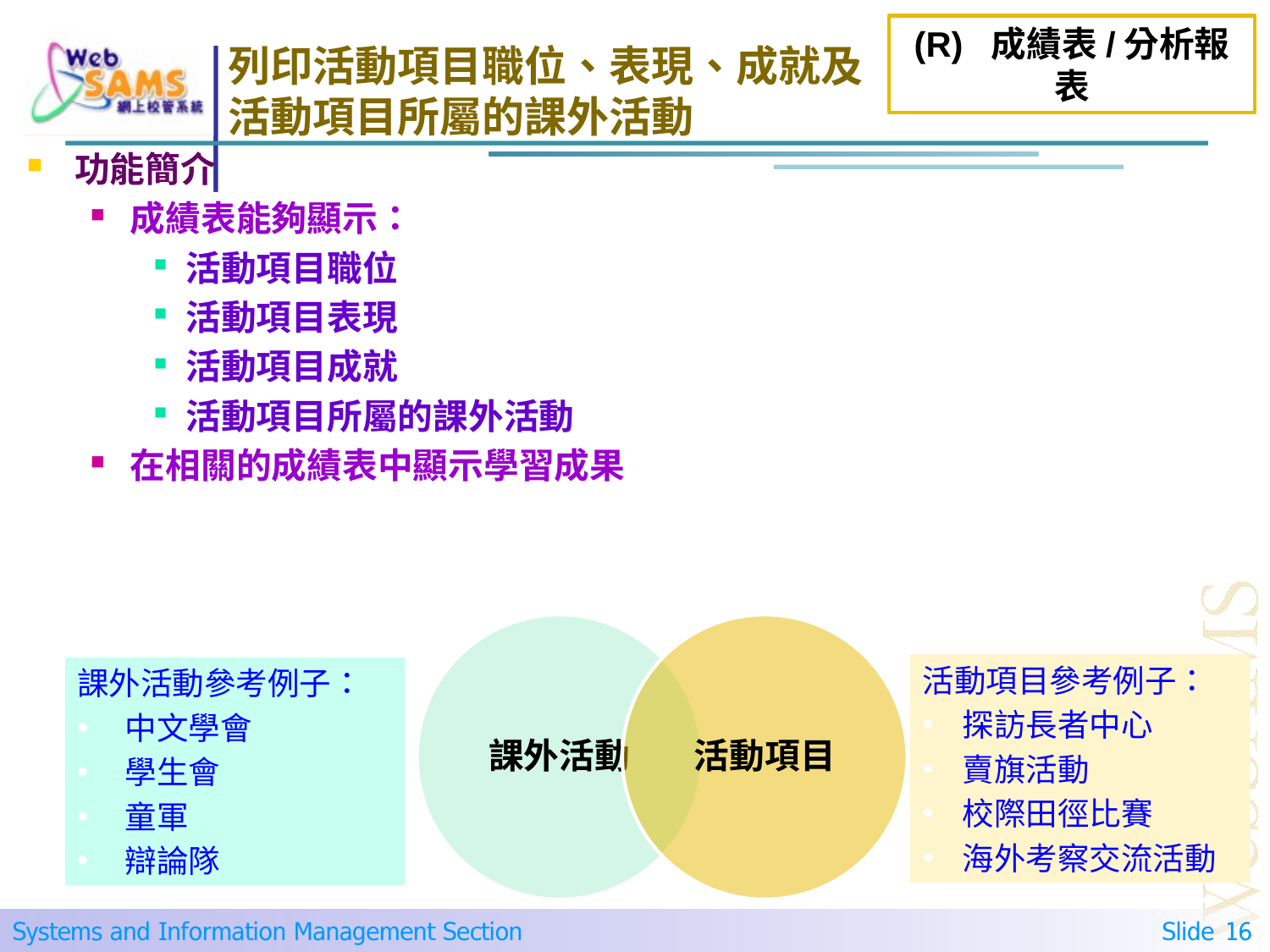

(R)  成績表/分析報表
# 列印活動項目職位、表現、成就及 活動項目所屬的課外活動
功能簡介
成績表能夠顯示：
活動項目職位
活動項目表現
活動項目成就
活動項目所屬的課外活動
在相關的成績表中顯示學習成果

課外活動
活動項目
活動項目參考例子：
探訪長者中心
賣旗活動
校際田徑比賽
海外考察交流活動
課外活動參考例子：
中文學會
學生會
童軍
辯論隊